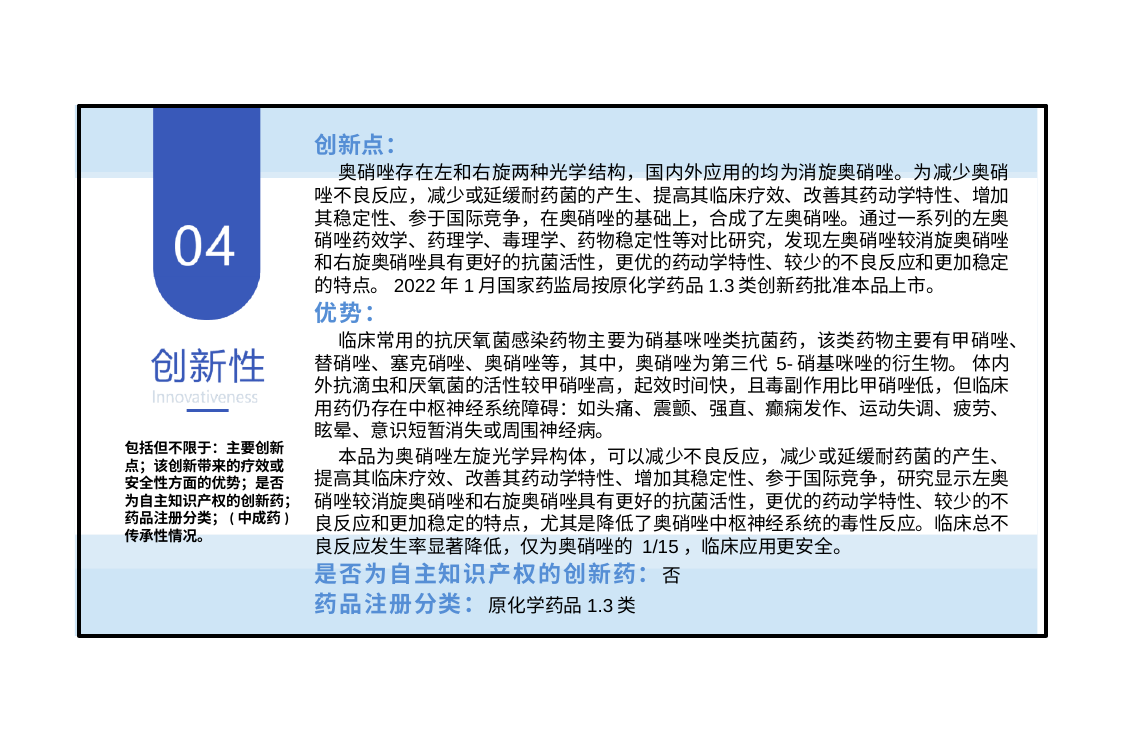

创新点：
    奥硝唑存在左和右旋两种光学结构，国内外应用的均为消旋奥硝唑。为减少奥硝唑不良反应，减少或延缓耐药菌的产生、提高其临床疗效、改善其药动学特性、增加其稳定性、参于国际竞争，在奥硝唑的基础上，合成了左奥硝唑。通过一系列的左奥硝唑药效学、药理学、毒理学、药物稳定性等对比研究，发现左奥硝唑较消旋奥硝唑和右旋奥硝唑具有更好的抗菌活性，更优的药动学特性、较少的不良反应和更加稳定的特点。2022年1月国家药监局按原化学药品1.3类创新药批准本品上市。
优势：
    临床常用的抗厌氧菌感染药物主要为硝基咪唑类抗菌药，该类药物主要有甲硝唑、替硝唑、塞克硝唑、奥硝唑等，其中，奥硝唑为第三代 5-硝基咪唑的衍生物。 体内外抗滴虫和厌氧菌的活性较甲硝唑高，起效时间快，且毒副作用比甲硝唑低，但临床用药仍存在中枢神经系统障碍：如头痛、震颤、强直、癫痫发作、运动失调、疲劳、眩晕、意识短暂消失或周围神经病。
    本品为奥硝唑左旋光学异构体，可以减少不良反应，减少或延缓耐药菌的产生、提高其临床疗效、改善其药动学特性、增加其稳定性、参于国际竞争，研究显示左奥硝唑较消旋奥硝唑和右旋奥硝唑具有更好的抗菌活性，更优的药动学特性、较少的不良反应和更加稳定的特点，尤其是降低了奥硝唑中枢神经系统的毒性反应。临床总不良反应发生率显著降低，仅为奥硝唑的 1/15，临床应用更安全。
是否为自主知识产权的创新药：否
药品注册分类：原化学药品1.3类

包括但不限于：主要创新点；该创新带来的疗效或安全性方面的优势；是否为自主知识产权的创新药；药品注册分类；(中成药)传承性情况。